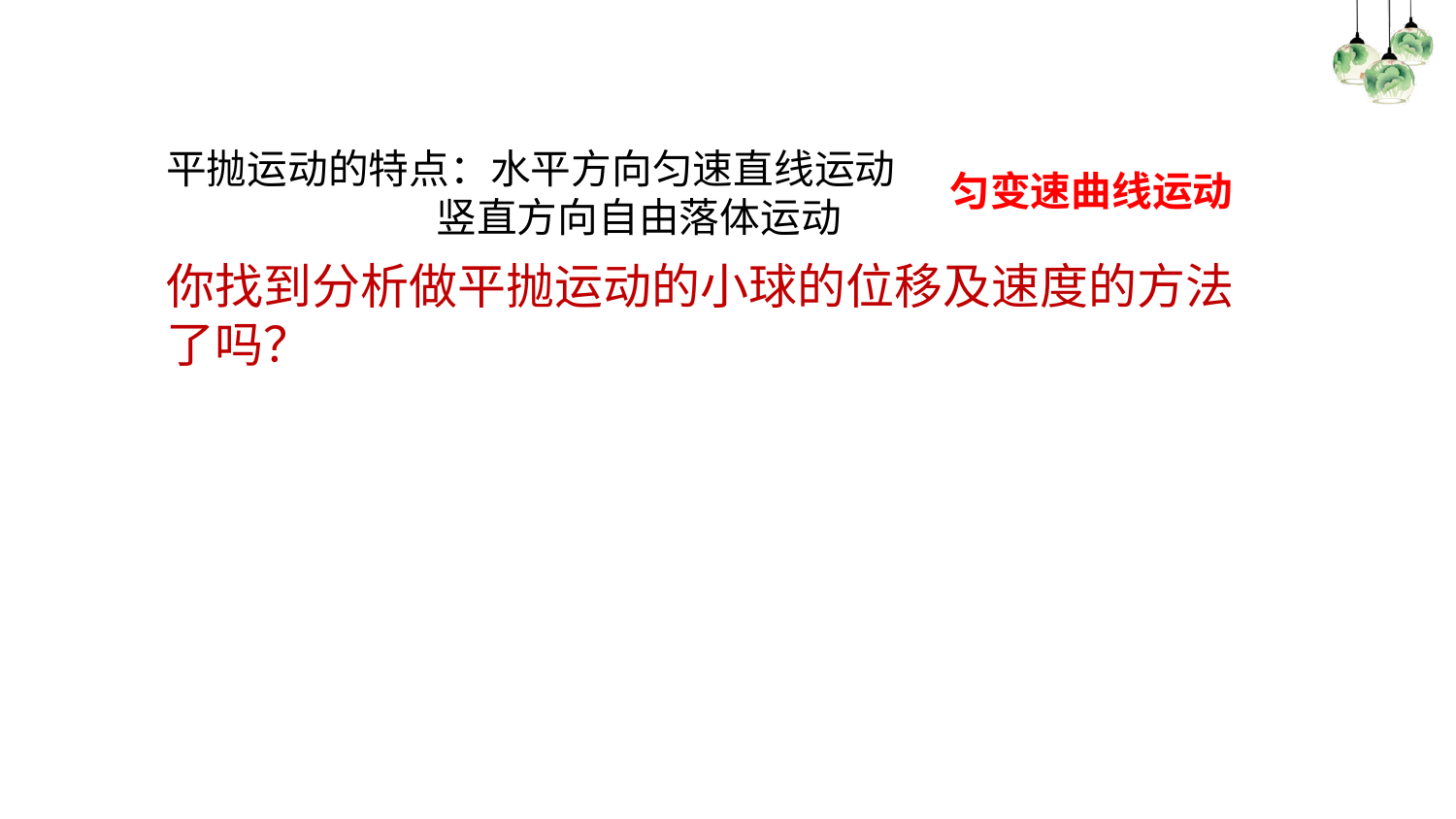

平抛运动的特点：水平方向匀速直线运动
                             竖直方向自由落体运动
匀变速曲线运动
你找到分析做平抛运动的小球的位移及速度的方法了吗？